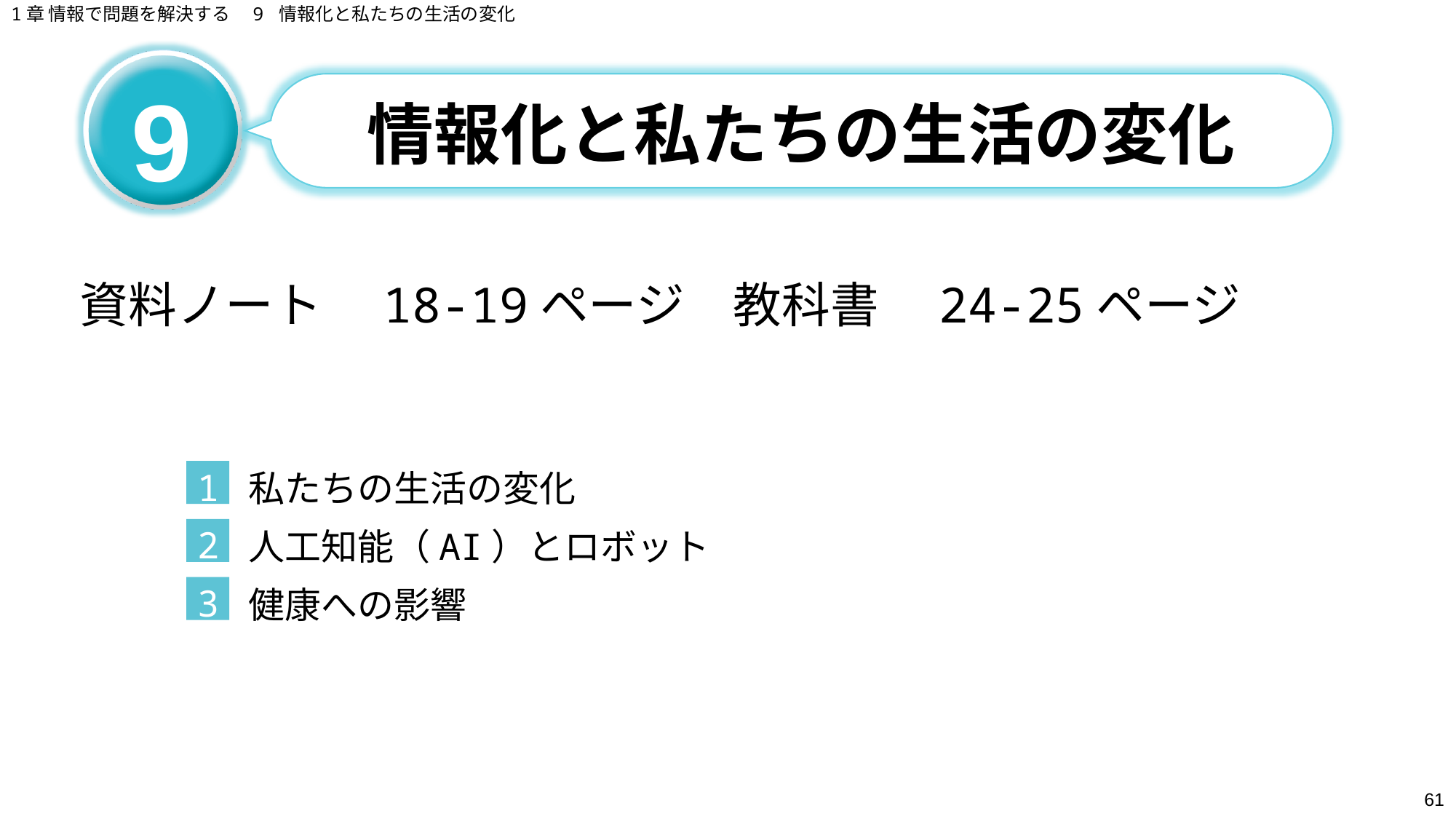

1章 情報で問題を解決する　9 情報化と私たちの生活の変化
# 情報化と私たちの生活の変化
9
資料ノート　18-19ページ　教科書　24-25ページ
私たちの生活の変化
1
人工知能（AI）とロボット
2
健康への影響
3
61